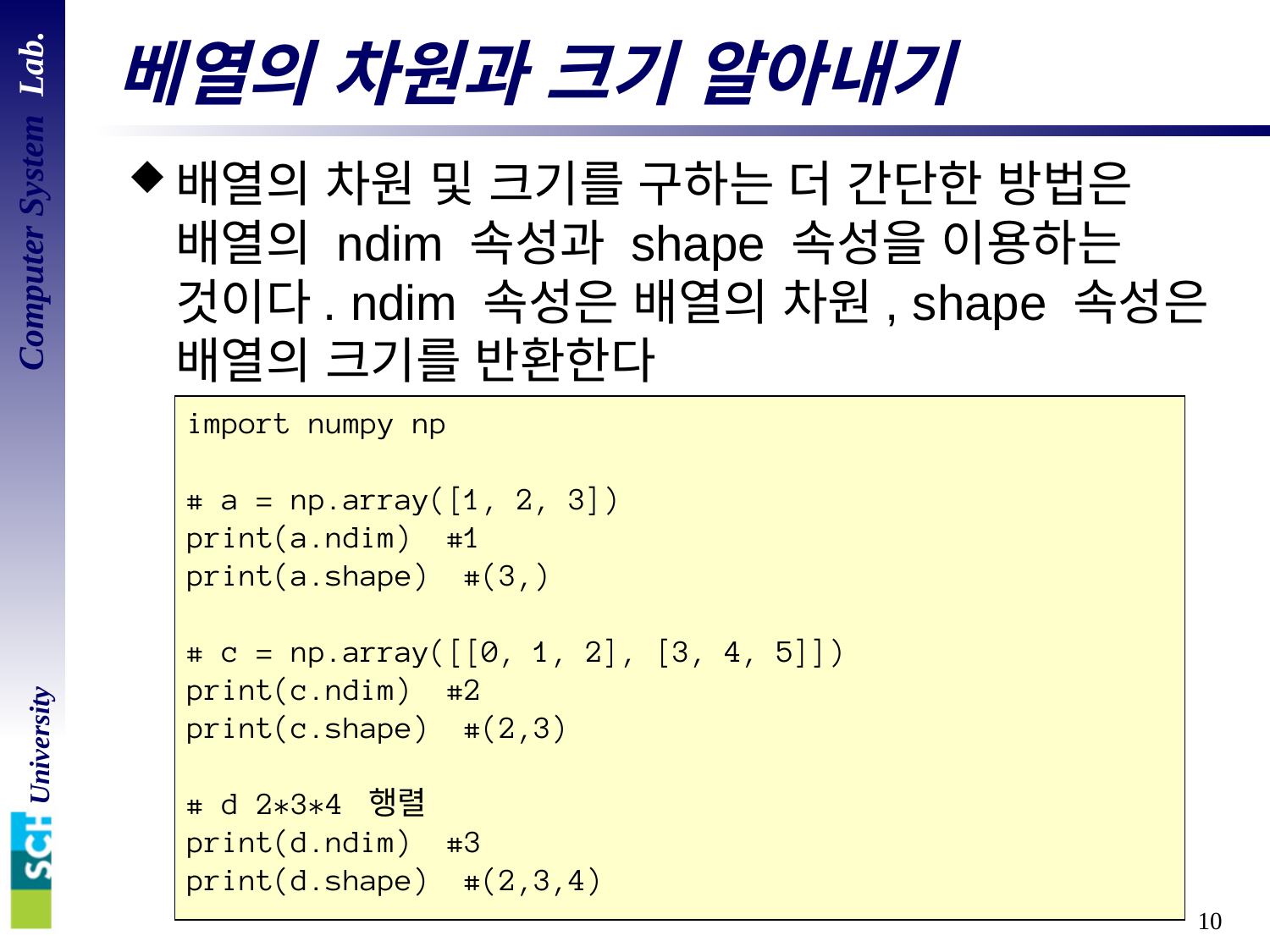

# 베열의 차원과 크기 알아내기

배열의 차원 및 크기를 구하는 더 간단한 방법은 배열의 ndim 속성과 shape 속성을 이용하는 것이다. ndim 속성은 배열의 차원, shape 속성은 배열의 크기를 반환한다
import numpy np

# a = np.array([1, 2, 3])
print(a.ndim)  #1
print(a.shape)  #(3,)

# c = np.array([[0, 1, 2], [3, 4, 5]])
print(c.ndim)  #2
print(c.shape)  #(2,3)

# d 2*3*4 행렬
print(d.ndim)  #3
print(d.shape)  #(2,3,4)